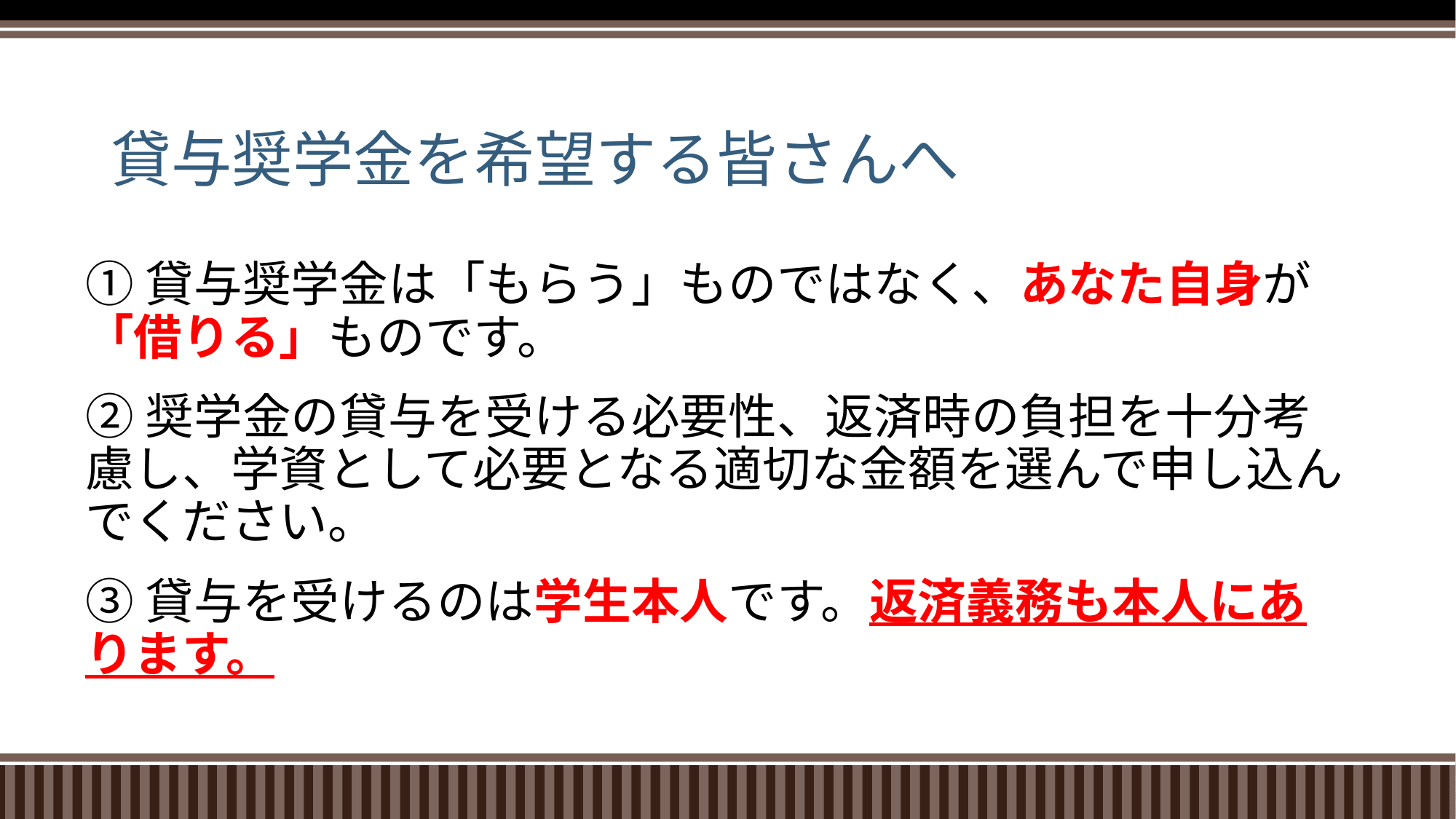

# 貸与奨学金を希望する皆さんへ
①貸与奨学金は「もらう」ものではなく、あなた自身が「借りる」ものです。
②奨学金の貸与を受ける必要性、返済時の負担を十分考慮し、学資として必要となる適切な金額を選んで申し込んでください。
③貸与を受けるのは学生本人です。返済義務も本人にあります。